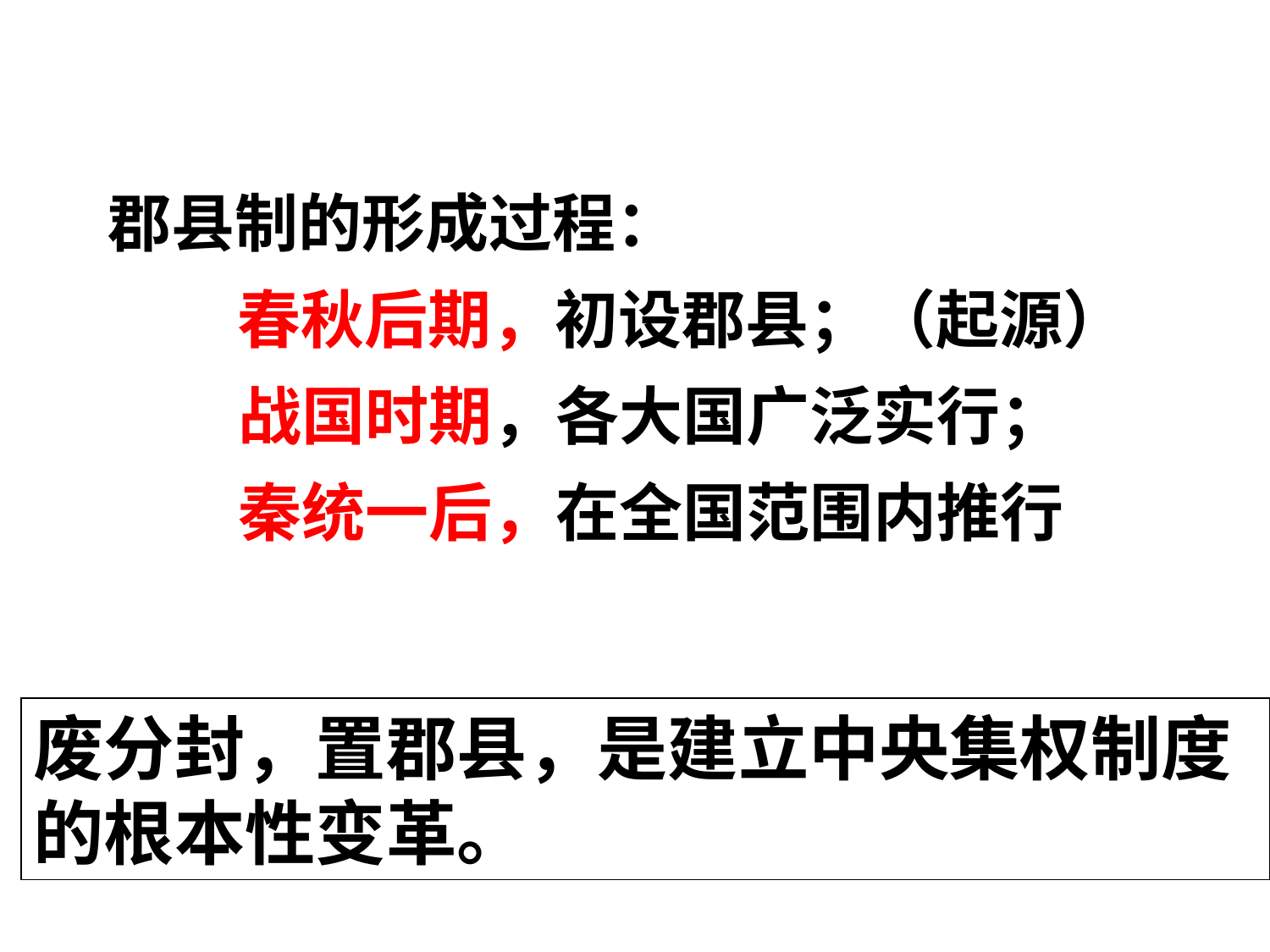

郡县制的形成过程：
         春秋后期，初设郡县；（起源）
        战国时期，各大国广泛实行；
        秦统一后，在全国范围内推行
废分封，置郡县，是建立中央集权制度的根本性变革。